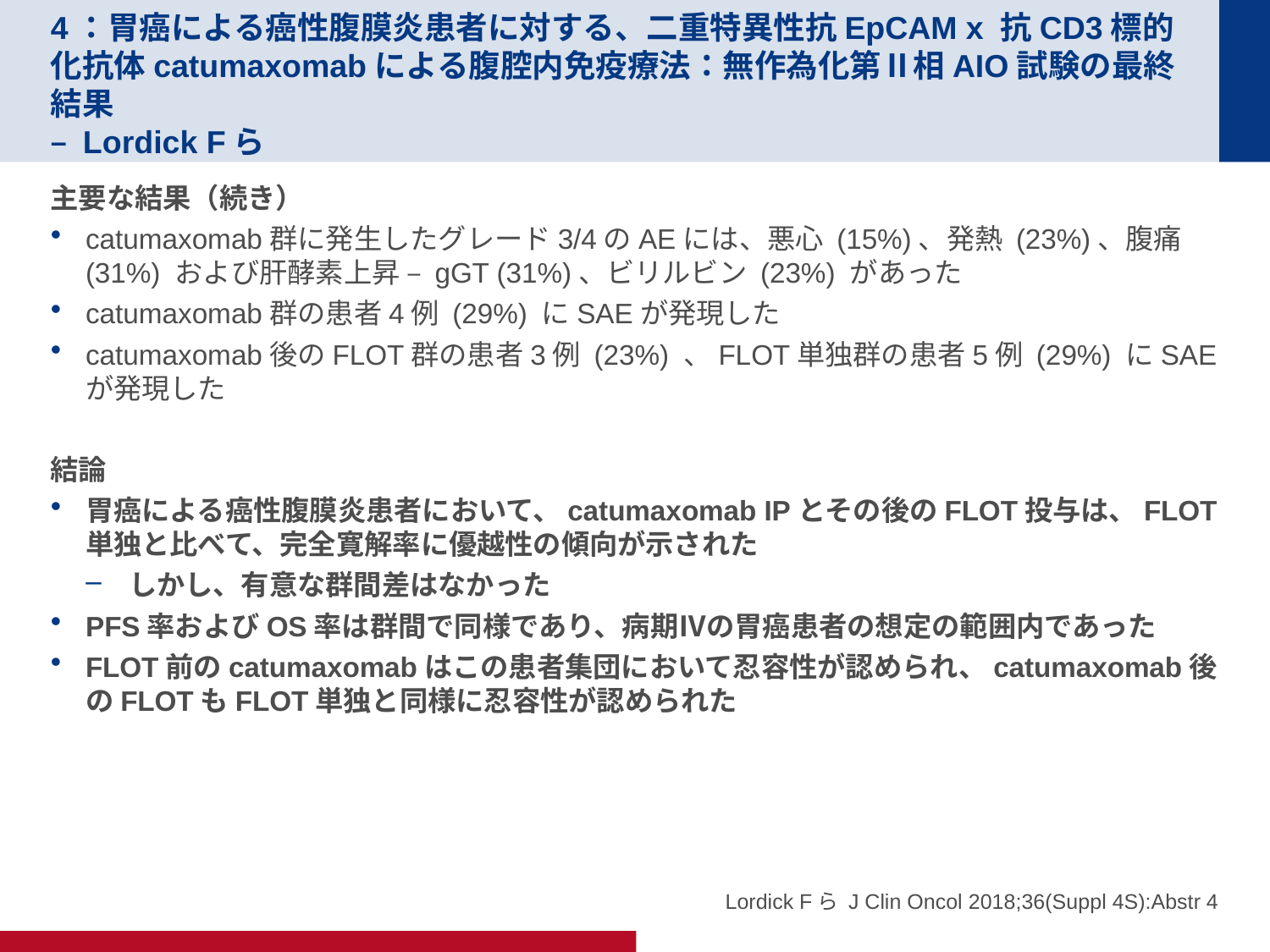

# 4：胃癌による癌性腹膜炎患者に対する、二重特異性抗EpCAM x 抗CD3標的化抗体catumaxomabによる腹腔内免疫療法：無作為化第Ⅱ相AIO試験の最終結果 – Lordick Fら
主要な結果（続き）
catumaxomab群に発生したグレード3/4のAEには、悪心 (15%)、発熱 (23%)、腹痛(31%) および肝酵素上昇 – gGT (31%)、ビリルビン (23%) があった
catumaxomab群の患者4例 (29%) にSAEが発現した
catumaxomab後のFLOT群の患者3例 (23%) 、FLOT単独群の患者5例 (29%) にSAEが発現した

結論
胃癌による癌性腹膜炎患者において、catumaxomab IPとその後のFLOT投与は、FLOT単独と比べて、完全寛解率に優越性の傾向が示された
しかし、有意な群間差はなかった
PFS率およびOS率は群間で同様であり、病期Ⅳの胃癌患者の想定の範囲内であった
FLOT前のcatumaxomabはこの患者集団において忍容性が認められ、catumaxomab後のFLOTもFLOT単独と同様に忍容性が認められた

Lordick Fら J Clin Oncol 2018;36(Suppl 4S):Abstr 4